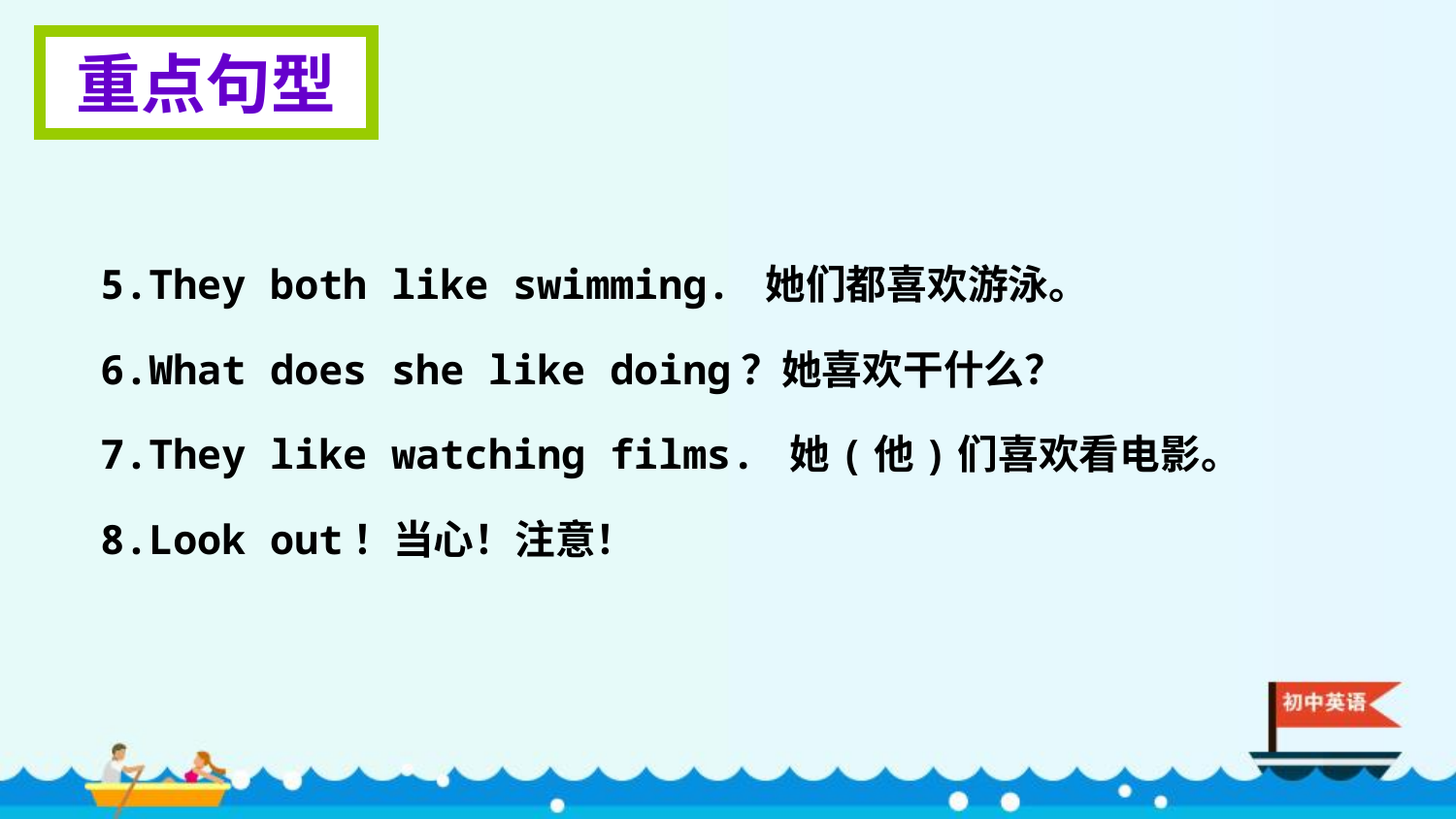

重点句型
5.They both like swimming. 她们都喜欢游泳。
6.What does she like doing？她喜欢干什么？
7.They like watching films. 她(他)们喜欢看电影。
8.Look out！当心！注意！